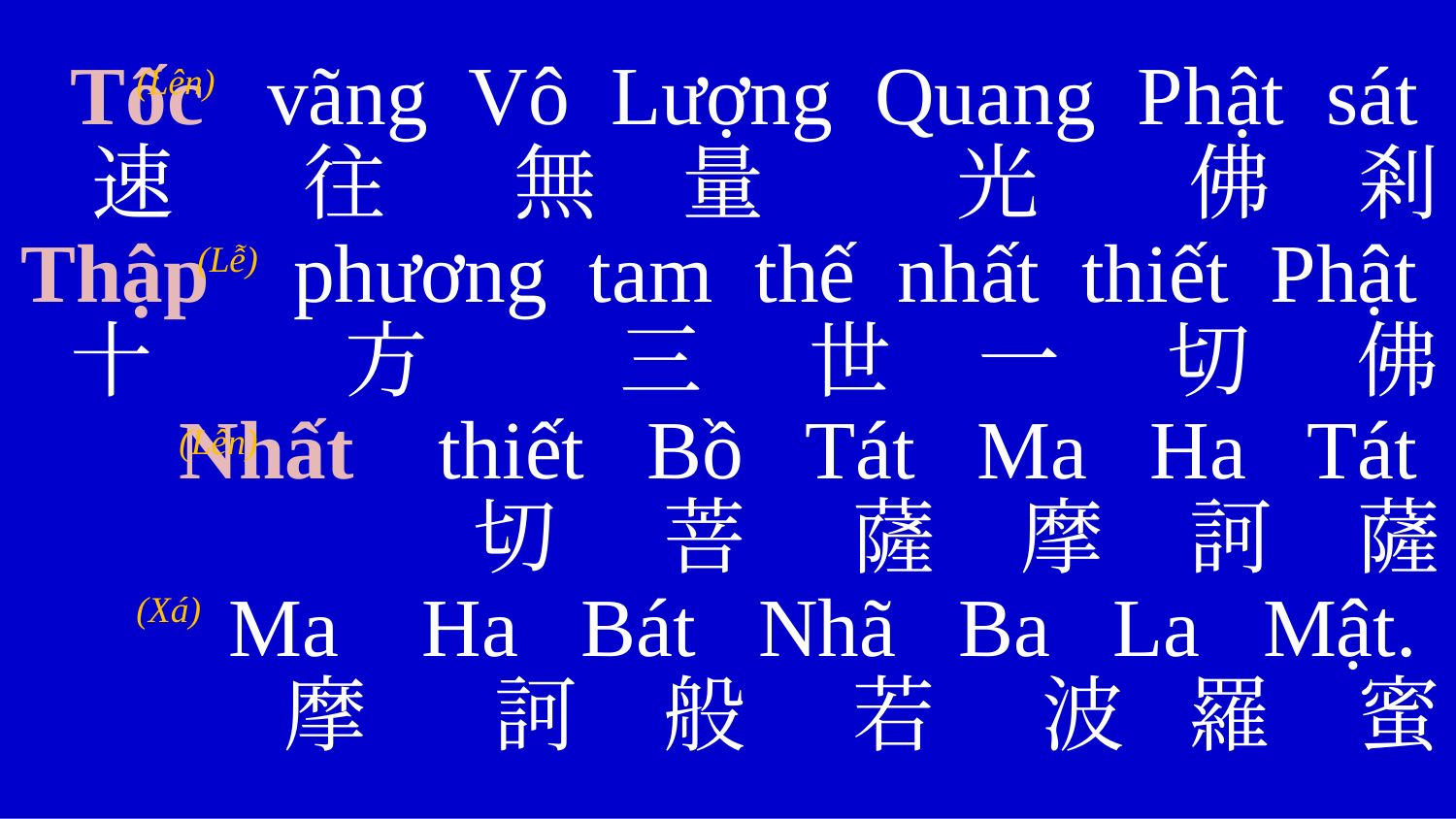

Tốc   vãng  Vô  Lượng  Quang  Phật  sát
速      往      無    量         光       佛    剎
Thập    phương  tam  thế  nhất  thiết  Phật
十         方         三     世    一     切     佛
Nhất    thiết   Bồ   Tát   Ma   Ha   Tát
       切     菩     薩    摩    訶    薩
Ma    Ha   Bát   Nhã   Ba   La   Mật.
摩      訶    般     若     波   羅    蜜
(Lên)
(Lễ)
(Lên)
(Xá)